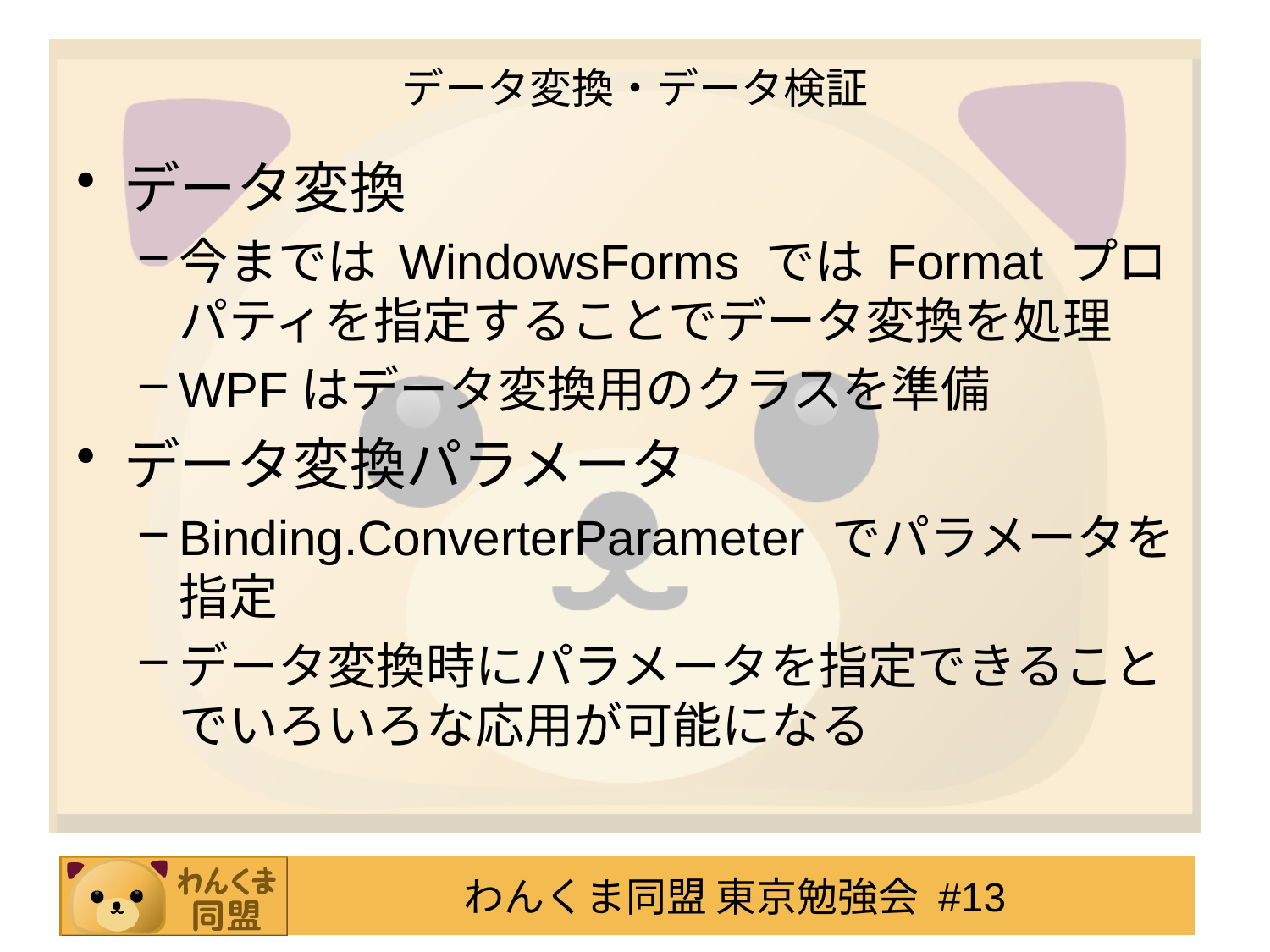

# データ変換・データ検証
データ変換
今までは WindowsForms では Format プロパティを指定することでデータ変換を処理
WPFはデータ変換用のクラスを準備
データ変換パラメータ
Binding.ConverterParameter でパラメータを指定
データ変換時にパラメータを指定できることでいろいろな応用が可能になる